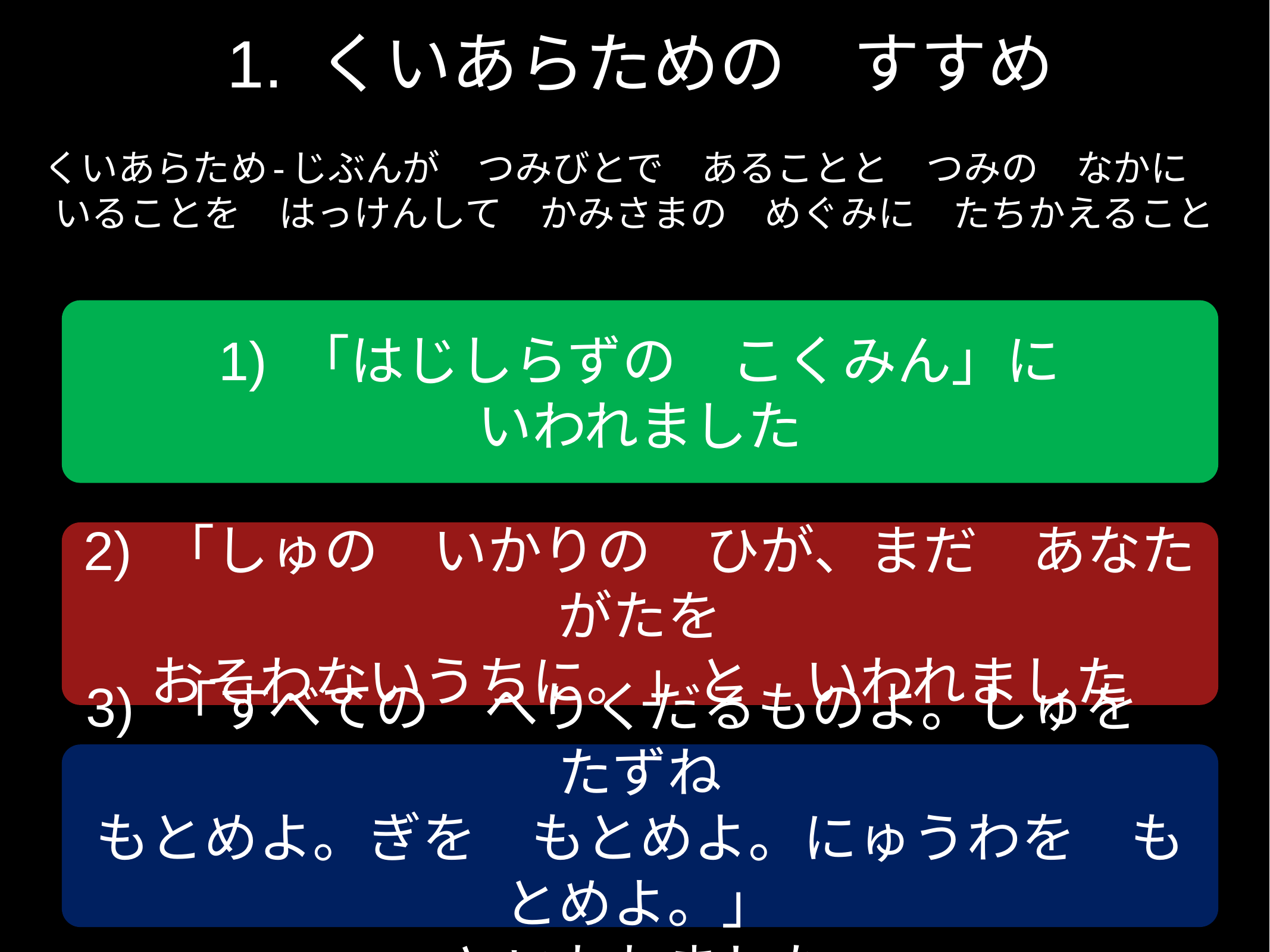

# 1. くいあらための　すすめ
くいあらため-じぶんが　つみびとで　あることと　つみの　なかに
いることを　はっけんして　かみさまの　めぐみに　たちかえること
1) 「はじしらずの　こくみん」に
いわれました
2) 「しゅの　いかりの　ひが、まだ　あなたがたを
おそわないうちに。」と　いわれました
3) 「すべての　へりくだるものよ。しゅを　たずね
もとめよ。ぎを　もとめよ。にゅうわを　もとめよ。」
といわれました